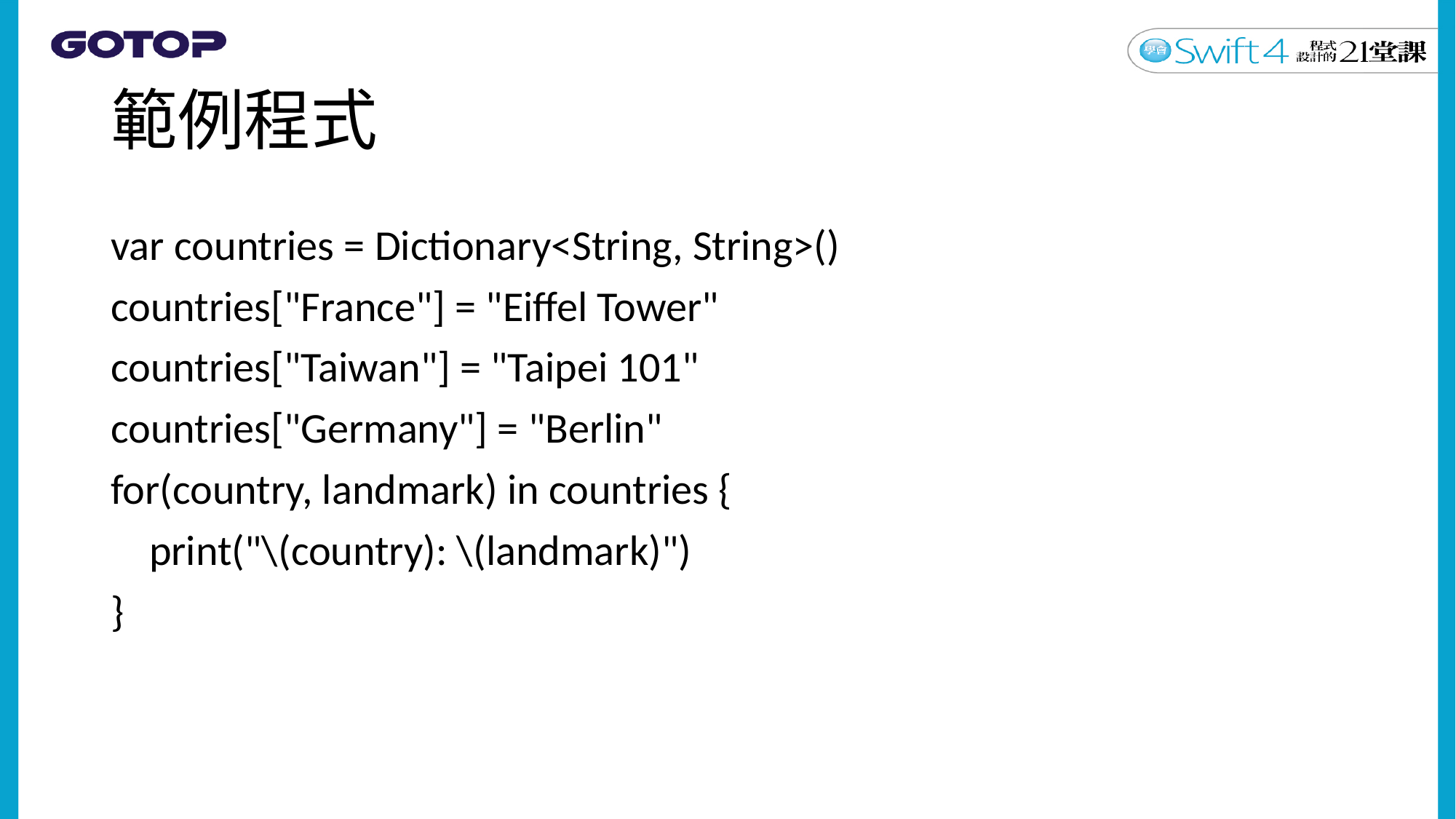

# 範例程式
var countries = Dictionary<String, String>()
countries["France"] = "Eiffel Tower"
countries["Taiwan"] = "Taipei 101"
countries["Germany"] = "Berlin"
for(country, landmark) in countries {
    print("\(country): \(landmark)")
}